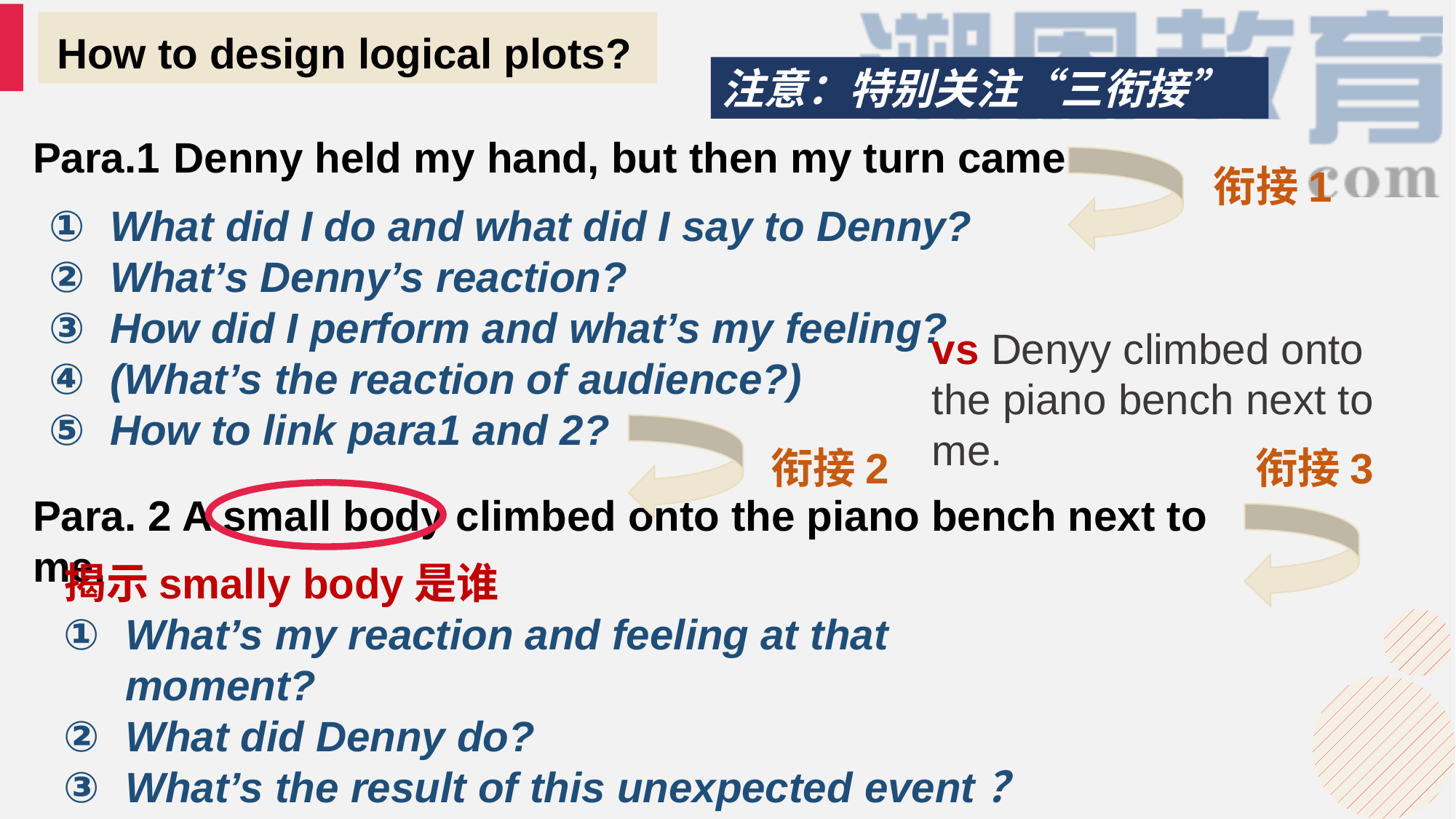

How to design logical plots?
注意：特别关注“三衔接”
Para.1 Denny held my hand, but then my turn came.

Para. 2 A small body climbed onto the piano bench next to me.

衔接1
What did I do and what did I say to Denny?
What’s Denny’s reaction?
How did I perform and what’s my feeling?
(What’s the reaction of audience?)
How to link para1 and 2?
vs Denyy climbed onto the piano bench next to me.

衔接2
衔接3

揭示smally body是谁
What’s my reaction and feeling at that moment?
What did Denny do?
What’s the result of this unexpected event？
What’s the theme?